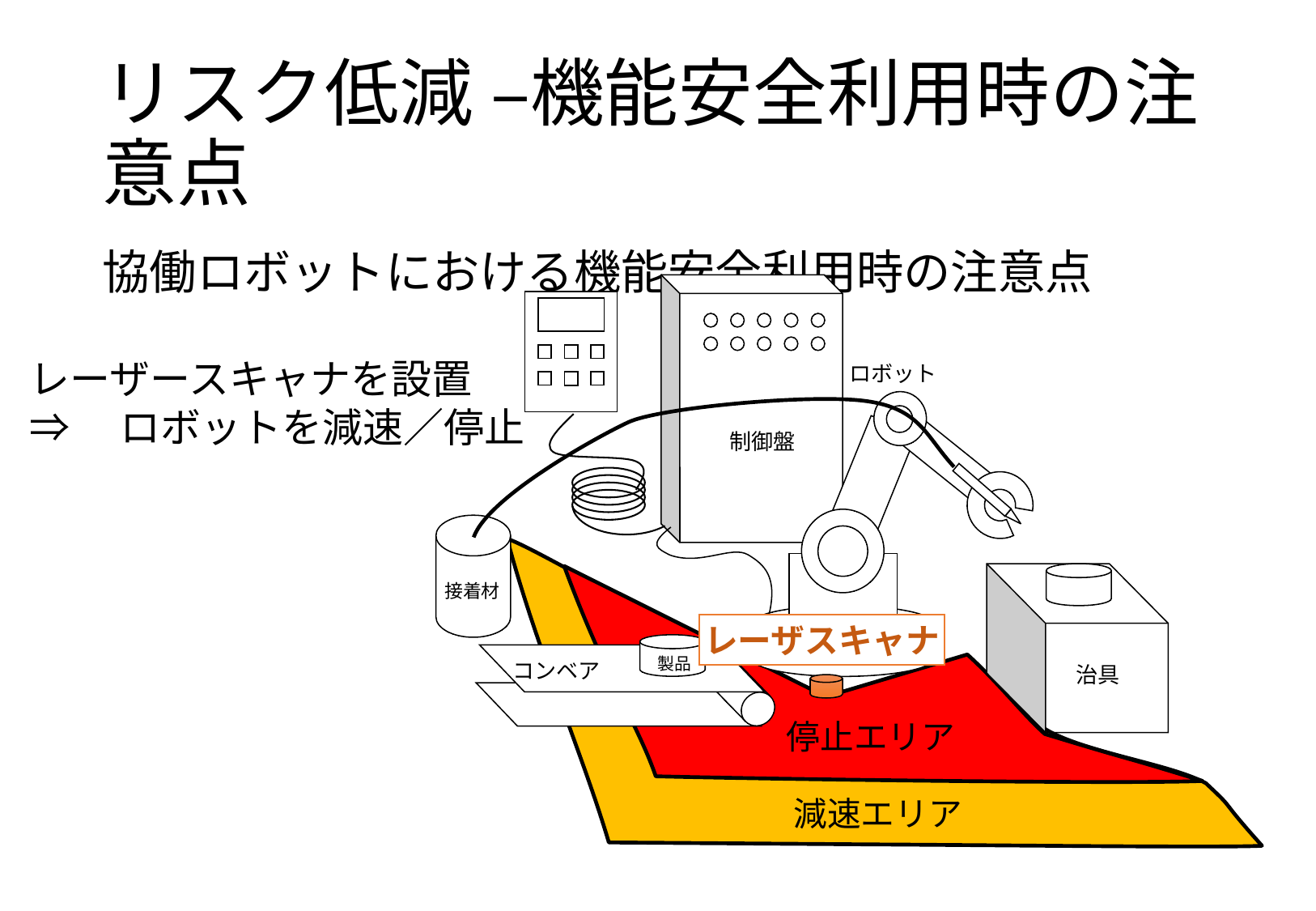

# リスク低減 –機能安全利用時の注意点
協働ロボットにおける機能安全利用時の注意点

レーザースキャナを設置
⇒　ロボットを減速／停止
ロボット

制御盤

停止エリア
減速エリア

接着
材
製品

レーザスキャナ

製品
コンベア
治具